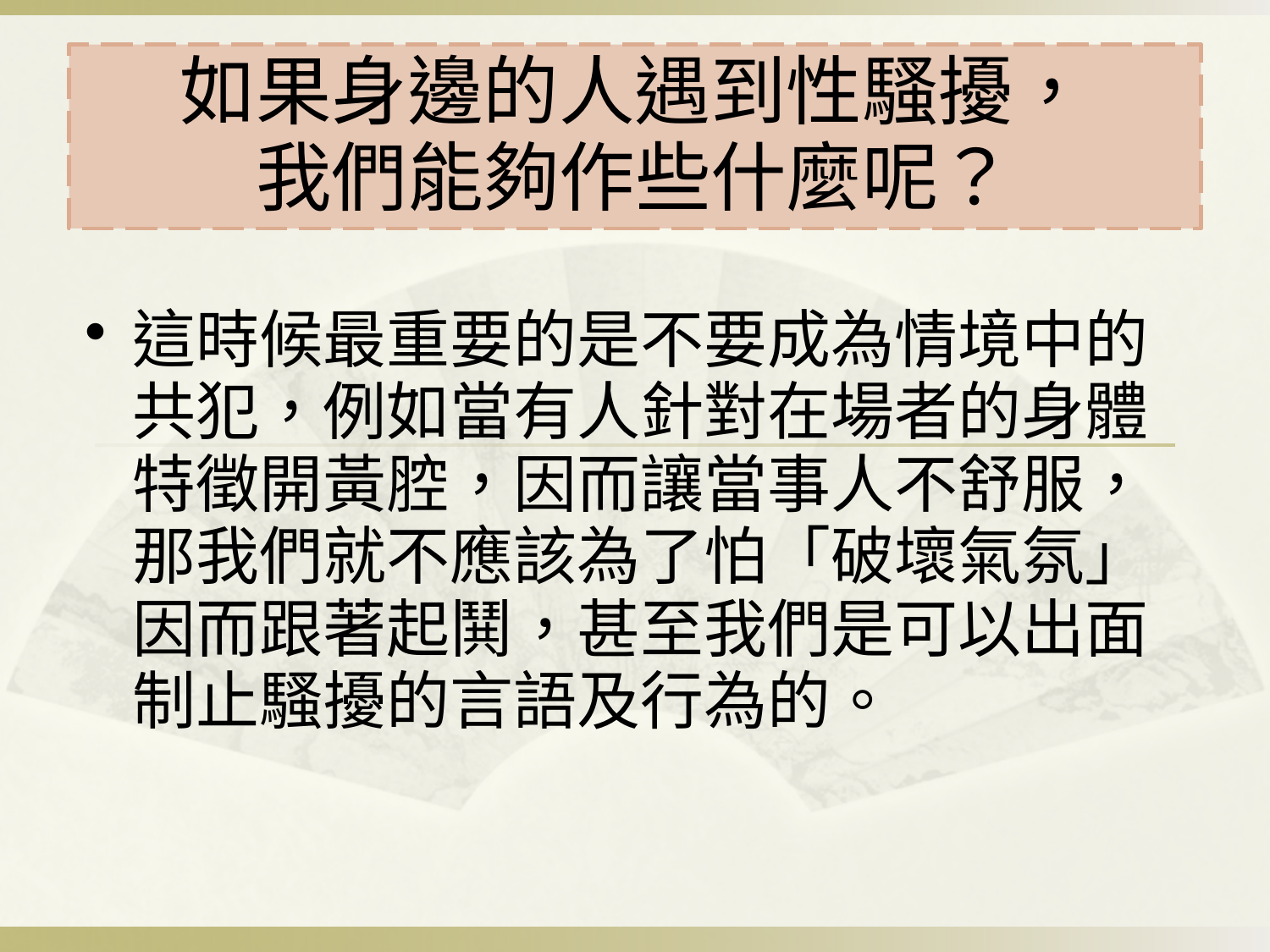

# 如果身邊的人遇到性騷擾， 我們能夠作些什麼呢？

這時候最重要的是不要成為情境中的共犯，例如當有人針對在場者的身體特徵開黃腔，因而讓當事人不舒服，那我們就不應該為了怕「破壞氣氛」因而跟著起鬨，甚至我們是可以出面制止騷擾的言語及行為的。